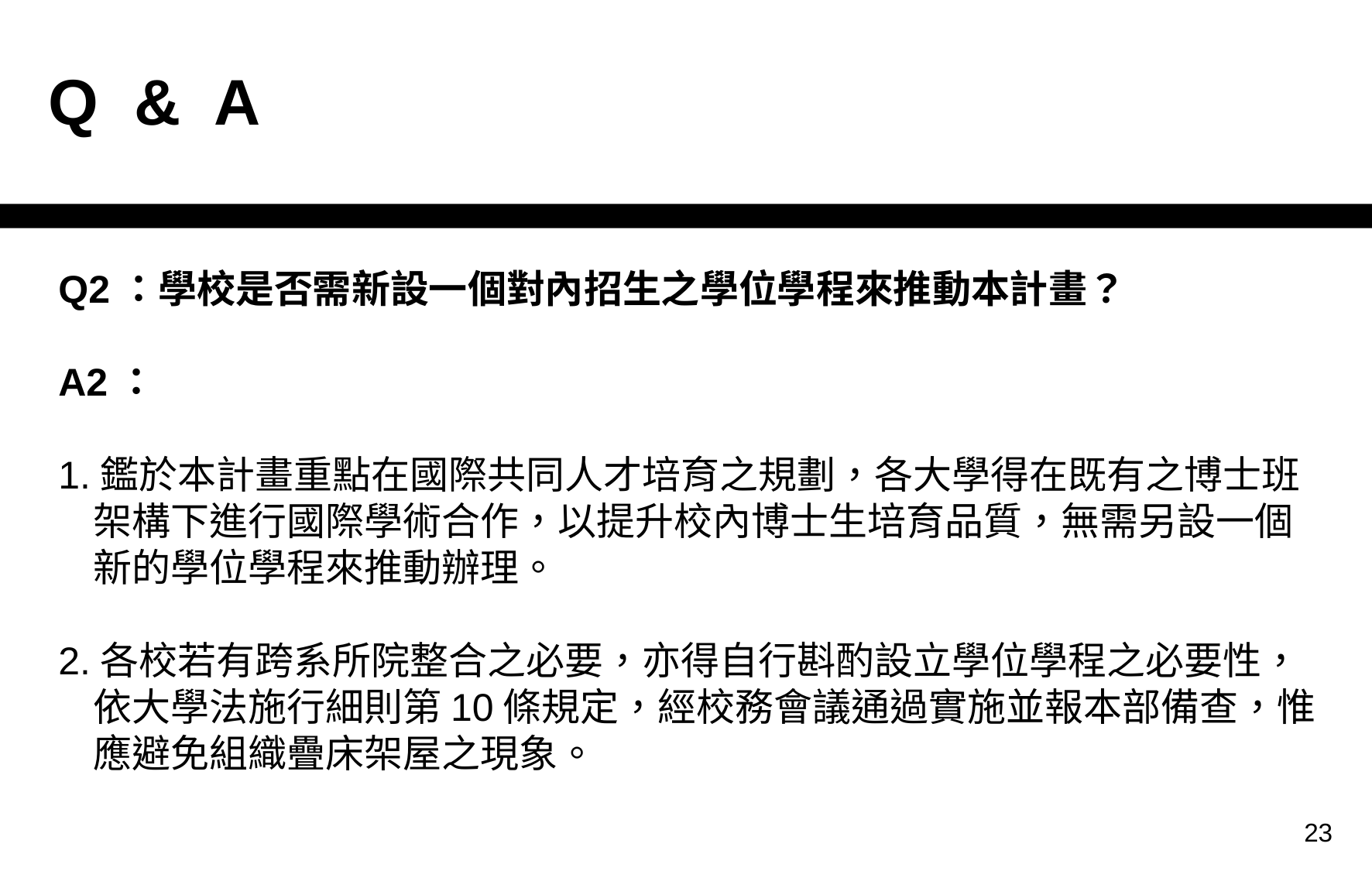

| Q & A |
| --- |

Q2：學校是否需新設一個對內招生之學位學程來推動本計畫？

A2：

1.鑑於本計畫重點在國際共同人才培育之規劃，各大學得在既有之博士班架構下進行國際學術合作，以提升校內博士生培育品質，無需另設一個新的學位學程來推動辦理。

2.各校若有跨系所院整合之必要，亦得自行斟酌設立學位學程之必要性，依大學法施行細則第10條規定，經校務會議通過實施並報本部備查，惟應避免組織疊床架屋之現象。
23